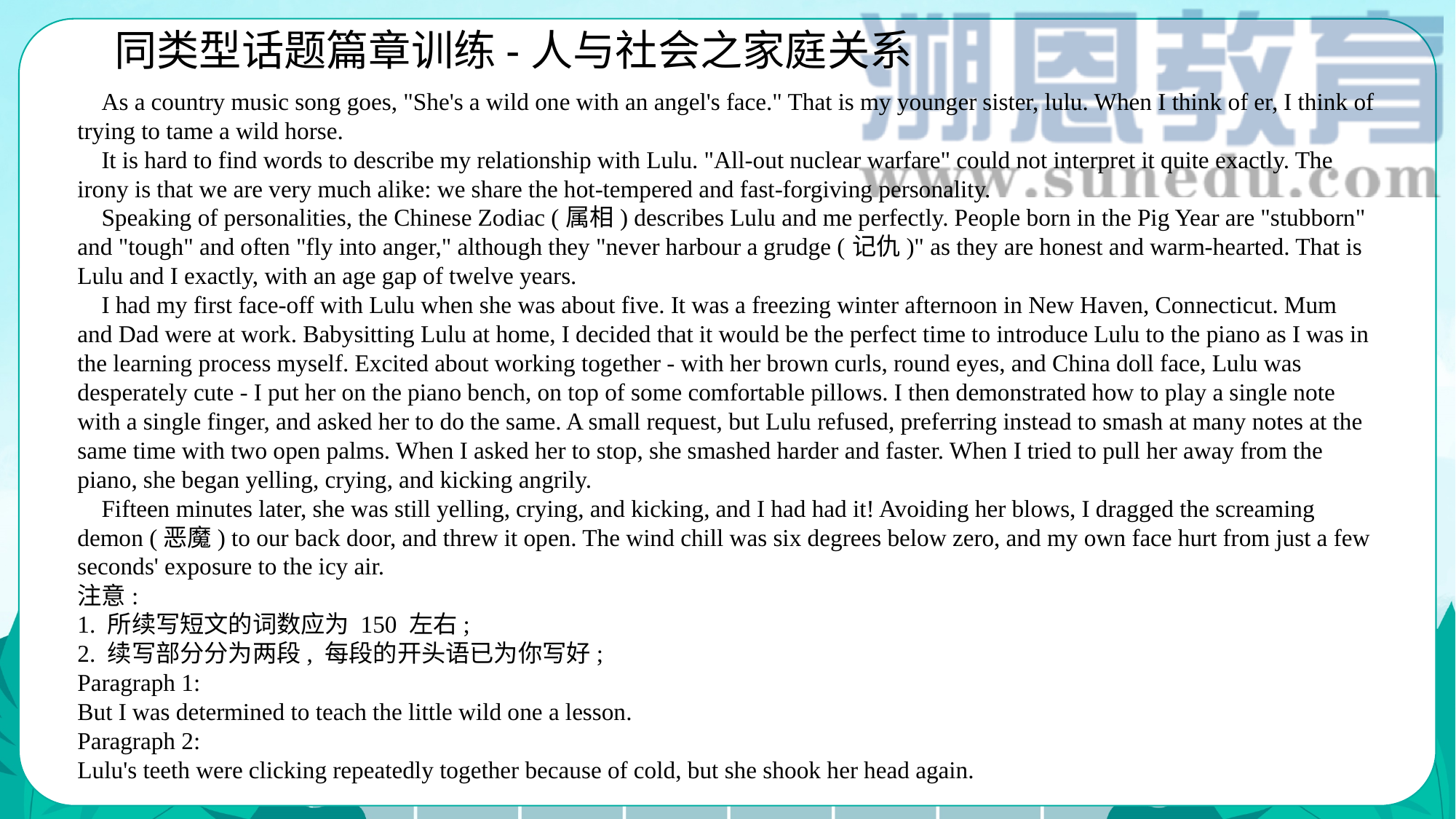

同类型话题篇章训练-人与社会之家庭关系
    As a country music song goes, "She's a wild one with an angel's face." That is my younger sister, lulu. When I think of er, I think of trying to tame a wild horse.
    It is hard to find words to describe my relationship with Lulu. "All-out nuclear warfare" could not interpret it quite exactly. The irony is that we are very much alike: we share the hot-tempered and fast-forgiving personality.
    Speaking of personalities, the Chinese Zodiac (属相) describes Lulu and me perfectly. People born in the Pig Year are "stubborn" and "tough" and often "fly into anger," although they "never harbour a grudge (记仇)" as they are honest and warm-hearted. That is Lulu and I exactly, with an age gap of twelve years.
    I had my first face-off with Lulu when she was about five. It was a freezing winter afternoon in New Haven, Connecticut. Mum and Dad were at work. Babysitting Lulu at home, I decided that it would be the perfect time to introduce Lulu to the piano as I was in the learning process myself. Excited about working together - with her brown curls, round eyes, and China doll face, Lulu was desperately cute - I put her on the piano bench, on top of some comfortable pillows. I then demonstrated how to play a single note with a single finger, and asked her to do the same. A small request, but Lulu refused, preferring instead to smash at many notes at the same time with two open palms. When I asked her to stop, she smashed harder and faster. When I tried to pull her away from the piano, she began yelling, crying, and kicking angrily.
    Fifteen minutes later, she was still yelling, crying, and kicking, and I had had it! Avoiding her blows, I dragged the screaming demon (恶魔) to our back door, and threw it open. The wind chill was six degrees below zero, and my own face hurt from just a few seconds' exposure to the icy air.
注意:
1. 所续写短文的词数应为 150 左右;
2. 续写部分分为两段, 每段的开头语已为你写好;
Paragraph 1:
But I was determined to teach the little wild one a lesson.
Paragraph 2:
Lulu's teeth were clicking repeatedly together because of cold, but she shook her head again.